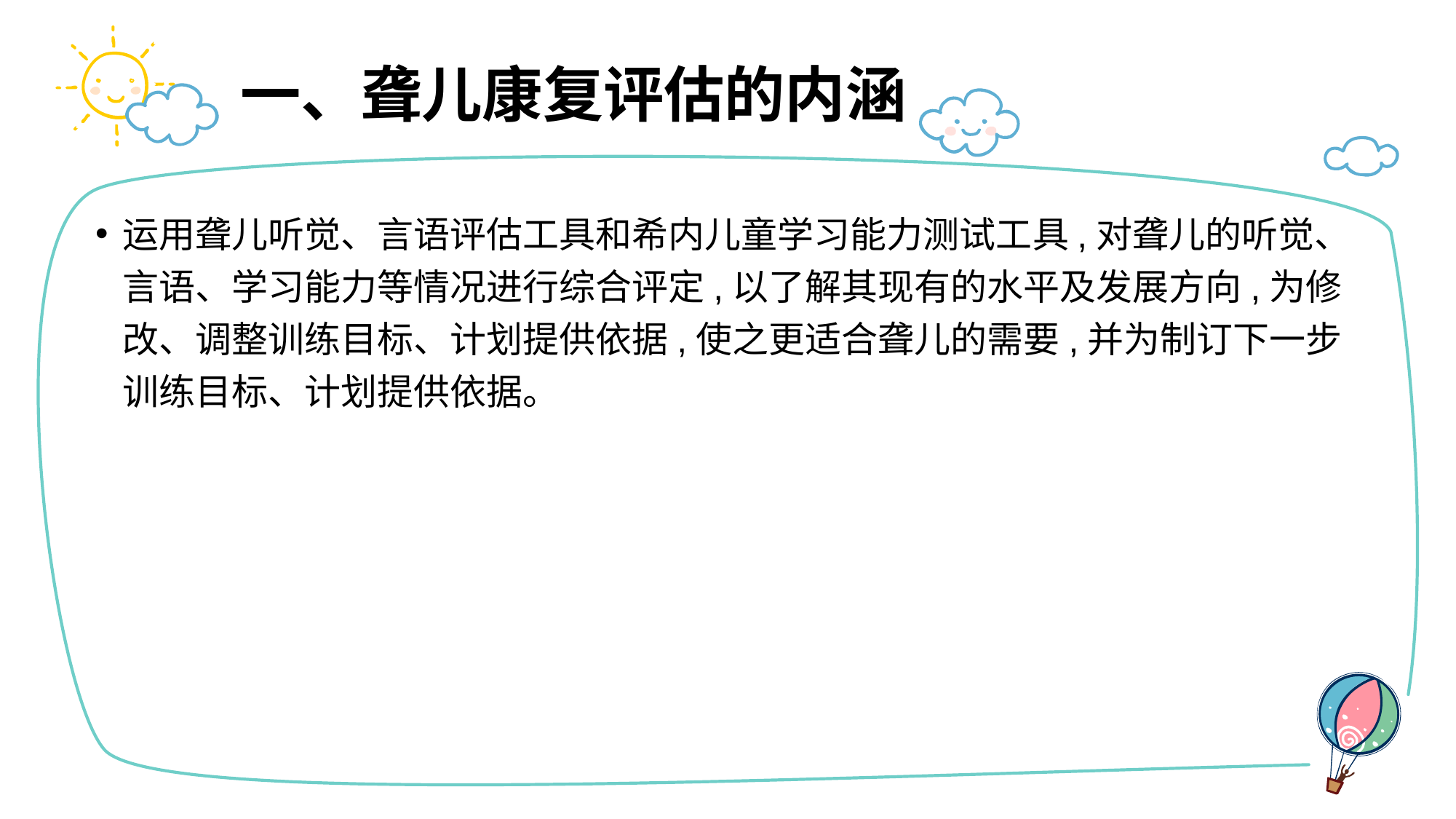

# 一、聋儿康复评估的内涵
运用聋儿听觉、言语评估工具和希内儿童学习能力测试工具,对聋儿的听觉、言语、学习能力等情况进行综合评定,以了解其现有的水平及发展方向,为修改、调整训练目标、计划提供依据,使之更适合聋儿的需要,并为制订下一步训练目标、计划提供依据。